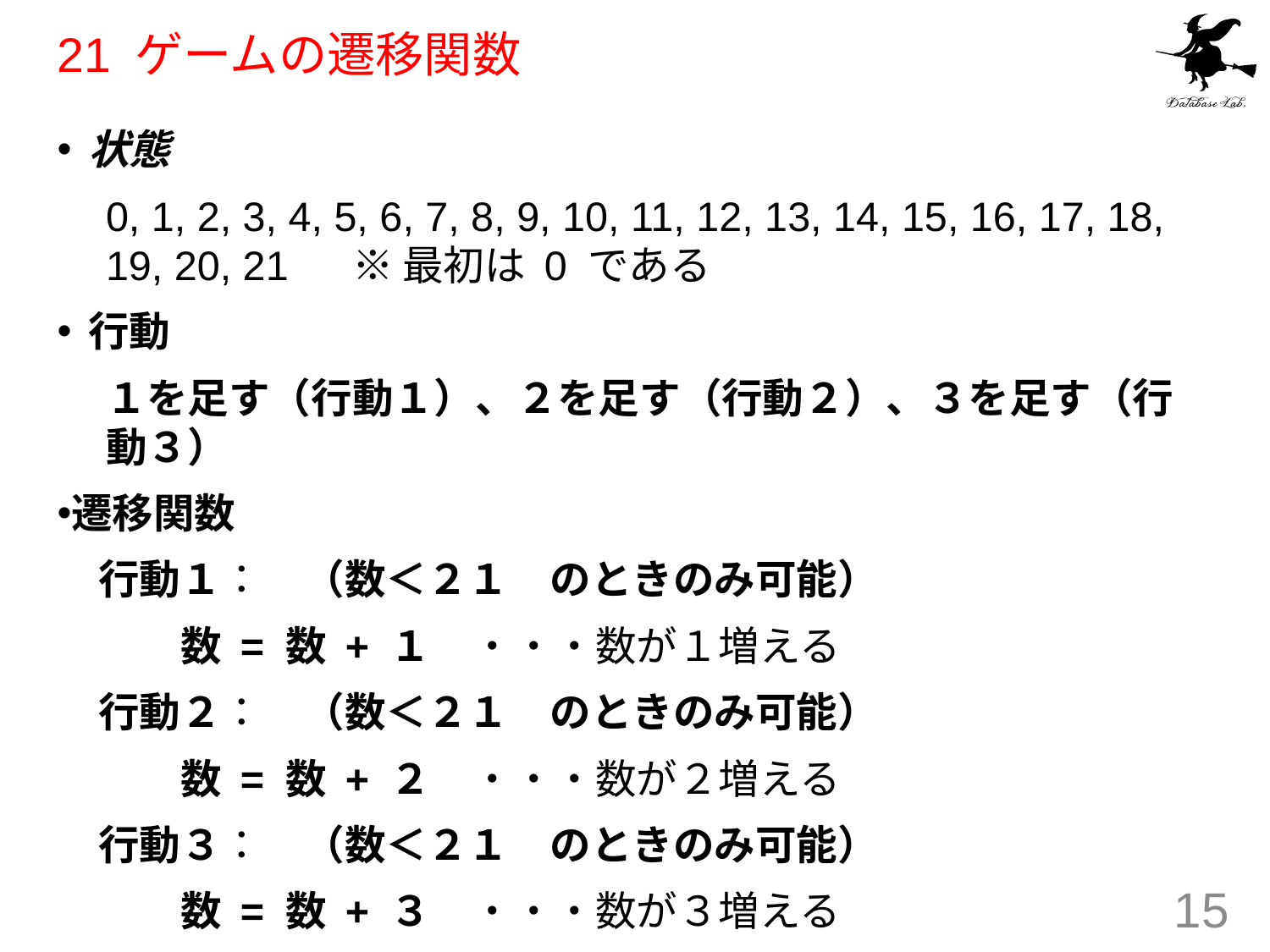

# 21 ゲームの遷移関数
状態
0, 1, 2, 3, 4, 5, 6, 7, 8, 9, 10, 11, 12, 13, 14, 15, 16, 17, 18, 19, 20, 21　	※ 最初は 0 である
行動
１を足す（行動１）、２を足す（行動２）、３を足す（行動３）
遷移関数
　行動１：　（数＜２１　のときのみ可能）
		数 = 数 + １　・・・数が１増える
　行動２：　（数＜２１　のときのみ可能）
		数 = 数 + ２　・・・数が２増える
　行動３：　（数＜２１　のときのみ可能）
		数 = 数 + ３　・・・数が３増える

15